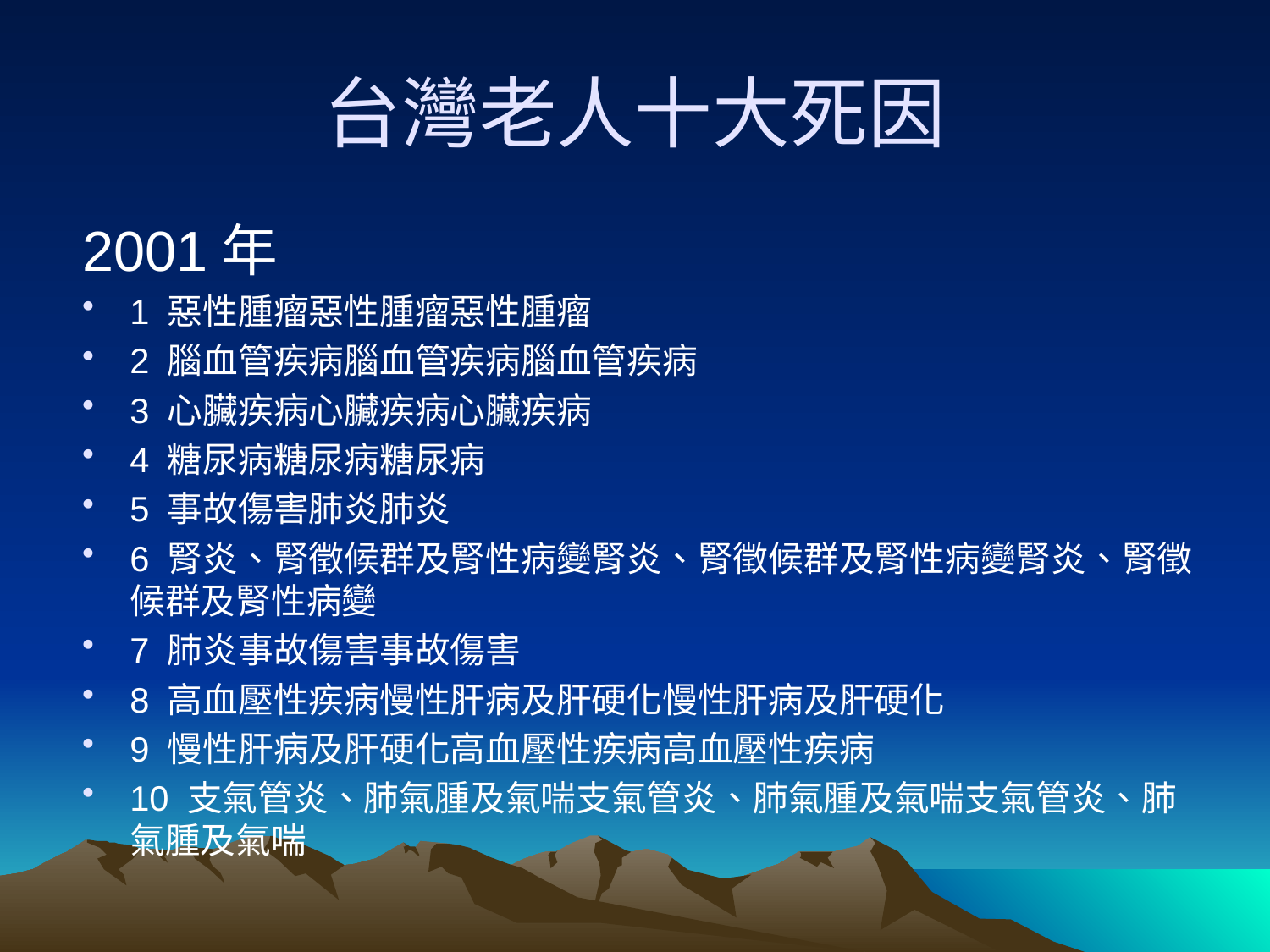

# 台灣老人十大死因
2001年
1 惡性腫瘤惡性腫瘤惡性腫瘤
2 腦血管疾病腦血管疾病腦血管疾病
3 心臟疾病心臟疾病心臟疾病
4 糖尿病糖尿病糖尿病
5 事故傷害肺炎肺炎
6 腎炎、腎徵候群及腎性病變腎炎、腎徵候群及腎性病變腎炎、腎徵候群及腎性病變
7 肺炎事故傷害事故傷害
8 高血壓性疾病慢性肝病及肝硬化慢性肝病及肝硬化
9 慢性肝病及肝硬化高血壓性疾病高血壓性疾病
10 支氣管炎、肺氣腫及氣喘支氣管炎、肺氣腫及氣喘支氣管炎、肺氣腫及氣喘